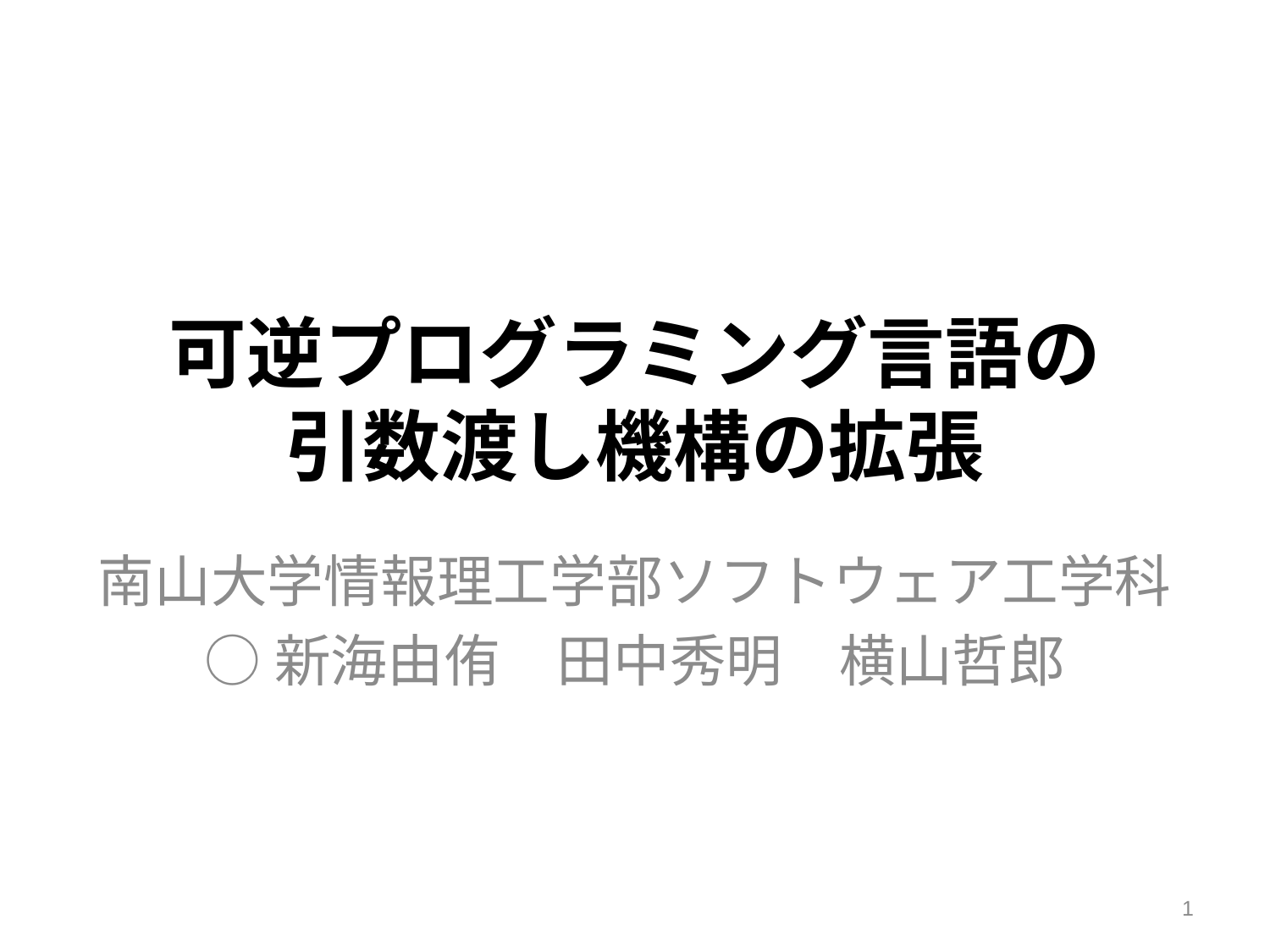

# 可逆プログラミング言語の 引数渡し機構の拡張
南山大学情報理工学部ソフトウェア工学科
○新海由侑　田中秀明　横山哲郎
1